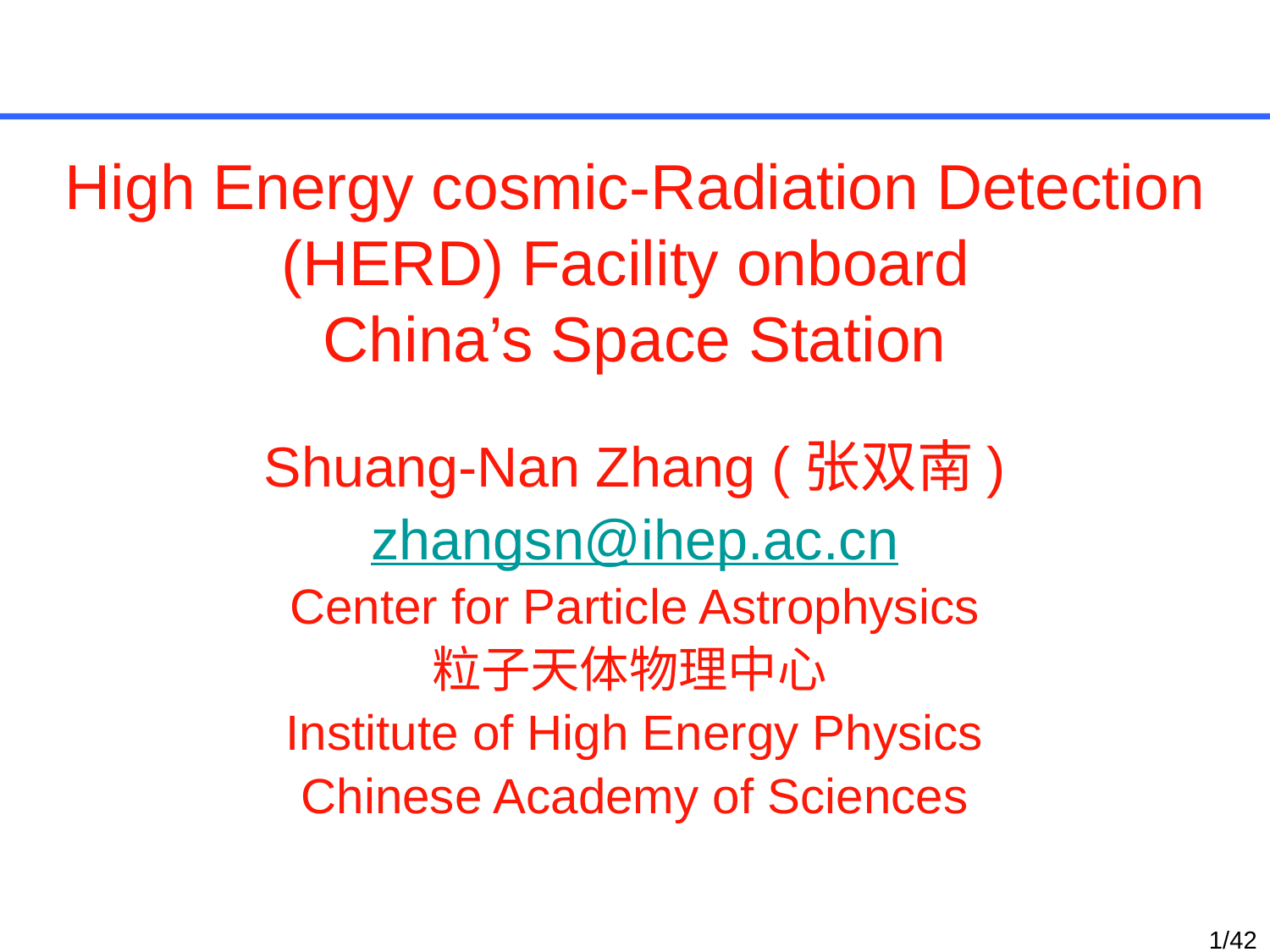

High Energy cosmic-Radiation Detection (HERD) Facility onboard
China’s Space Station

Shuang-Nan Zhang (张双南)
zhangsn@ihep.ac.cn
Center for Particle Astrophysics
粒子天体物理中心
Institute of High Energy Physics
Chinese Academy of Sciences
1/42